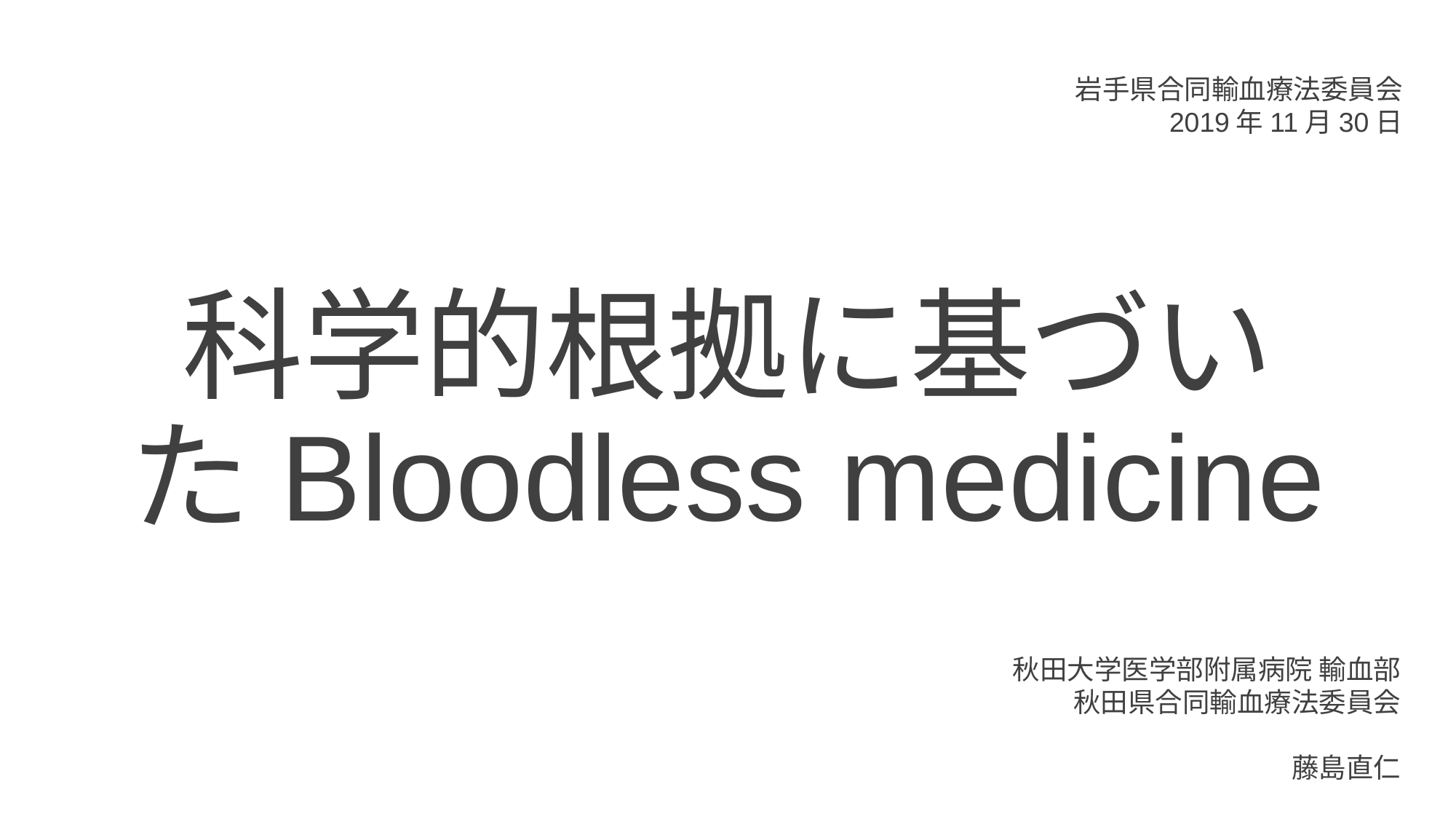

岩手県合同輸血療法委員会
2019年11月30日
# 科学的根拠に基づいたBloodless medicine
秋田大学医学部附属病院 輸血部
秋田県合同輸血療法委員会

　藤島直仁